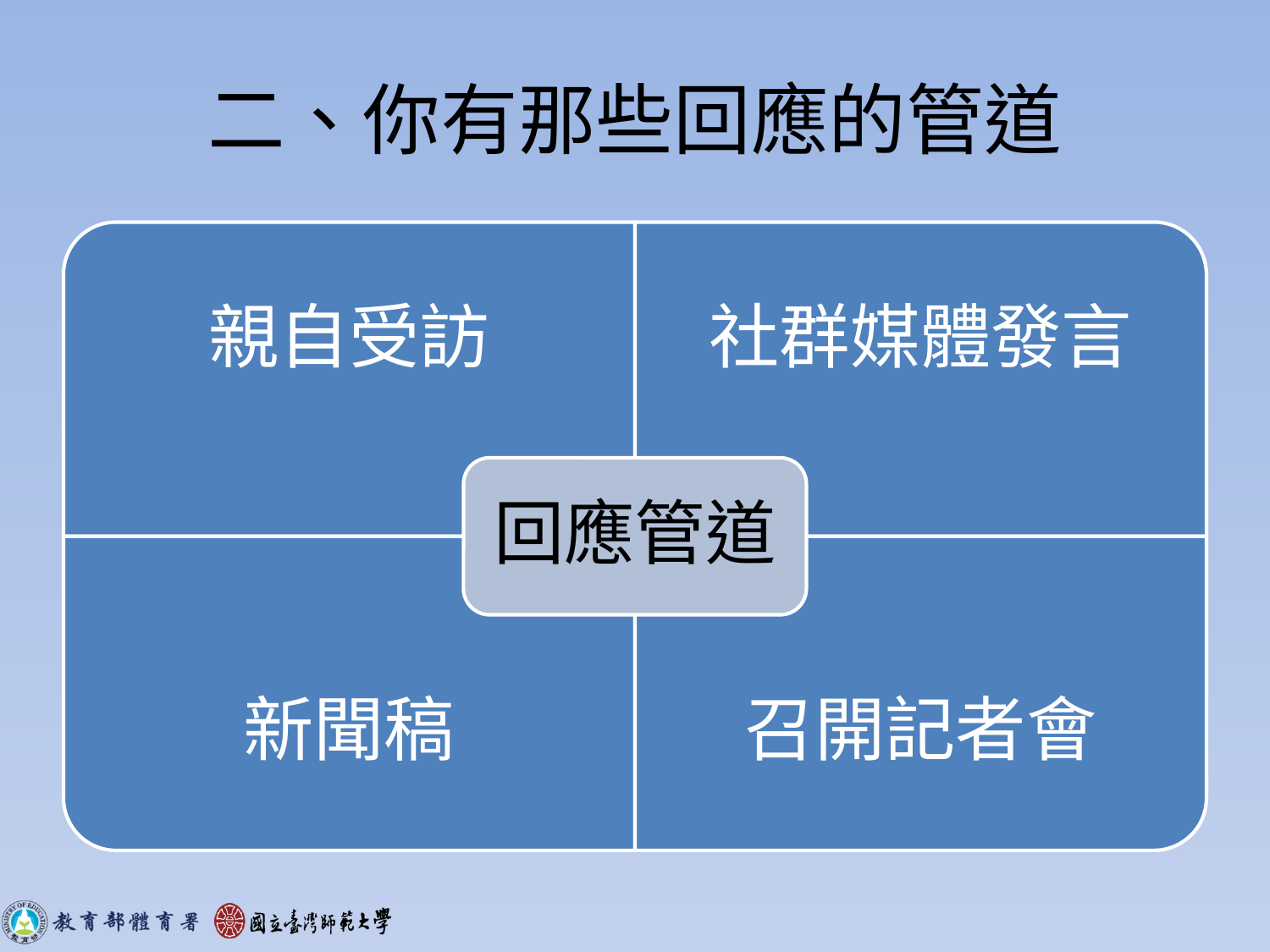

# 二、你有那些回應的管道

社群媒體發言

親自受訪

回應管道

新聞稿
召開記者會